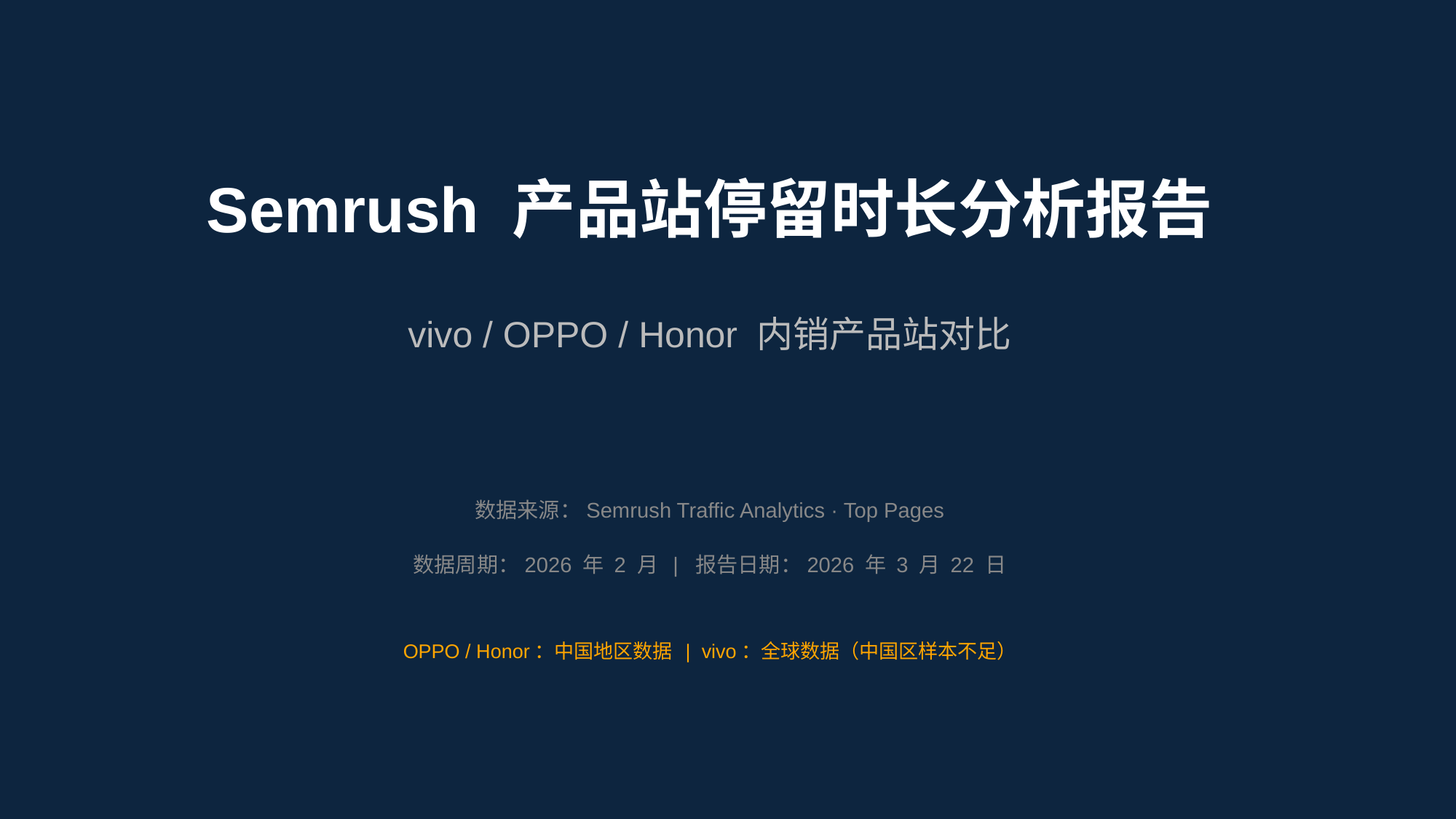

Semrush 产品站停留时长分析报告
vivo / OPPO / Honor 内销产品站对比
数据来源：Semrush Traffic Analytics · Top Pages
数据周期：2026 年 2 月  |  报告日期：2026 年 3 月 22 日
OPPO / Honor：中国地区数据  |  vivo：全球数据（中国区样本不足）